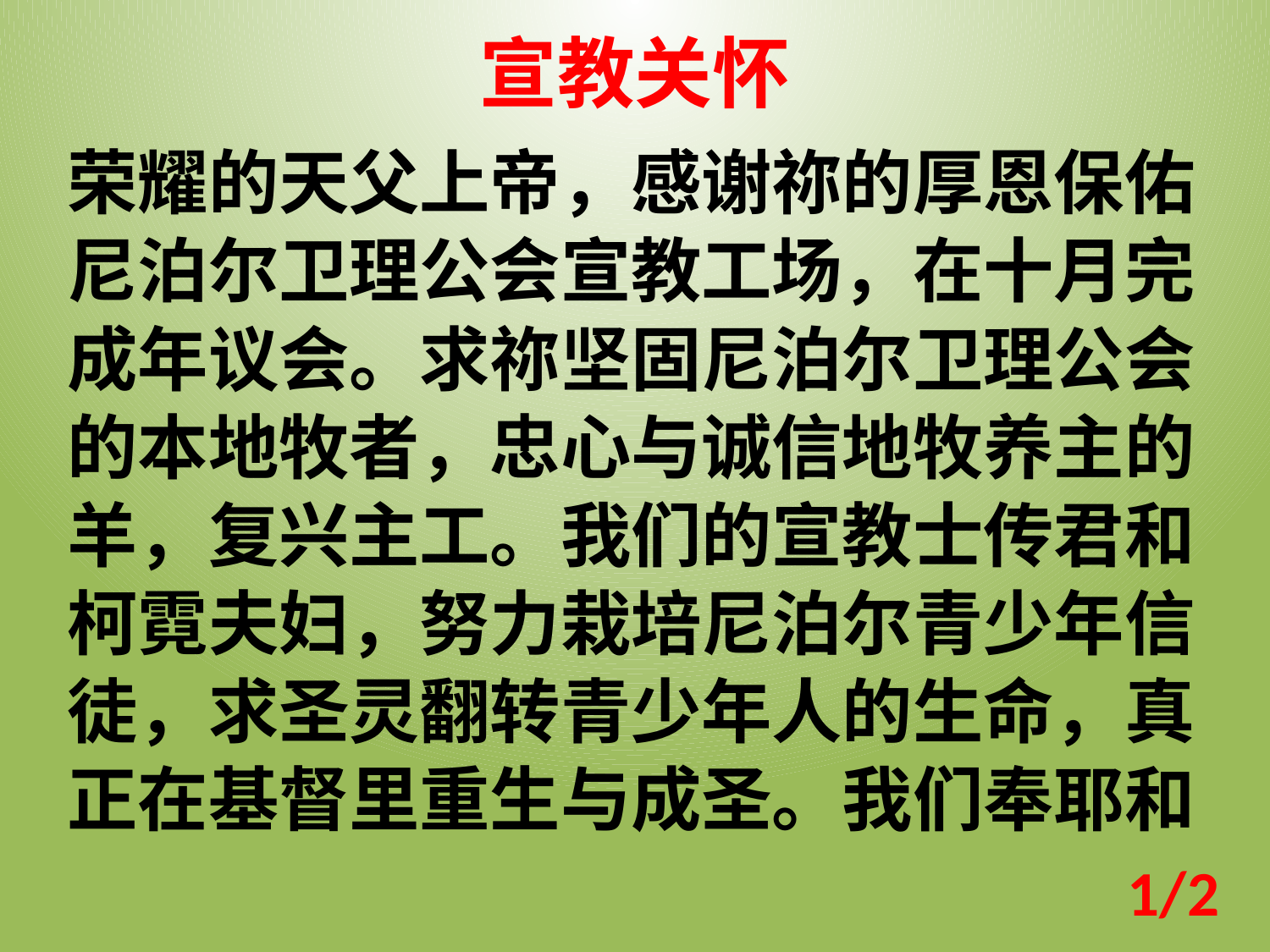

宣教关怀
荣耀的天父上帝，感谢祢的厚恩保佑尼泊尔卫理公会宣教工场，在十月完成年议会。求祢坚固尼泊尔卫理公会的本地牧者，忠心与诚信地牧养主的羊，复兴主工。我们的宣教士传君和柯霓夫妇，努力栽培尼泊尔青少年信徒，求圣灵翻转青少年人的生命，真正在基督里重生与成圣。我们奉耶和
1/2